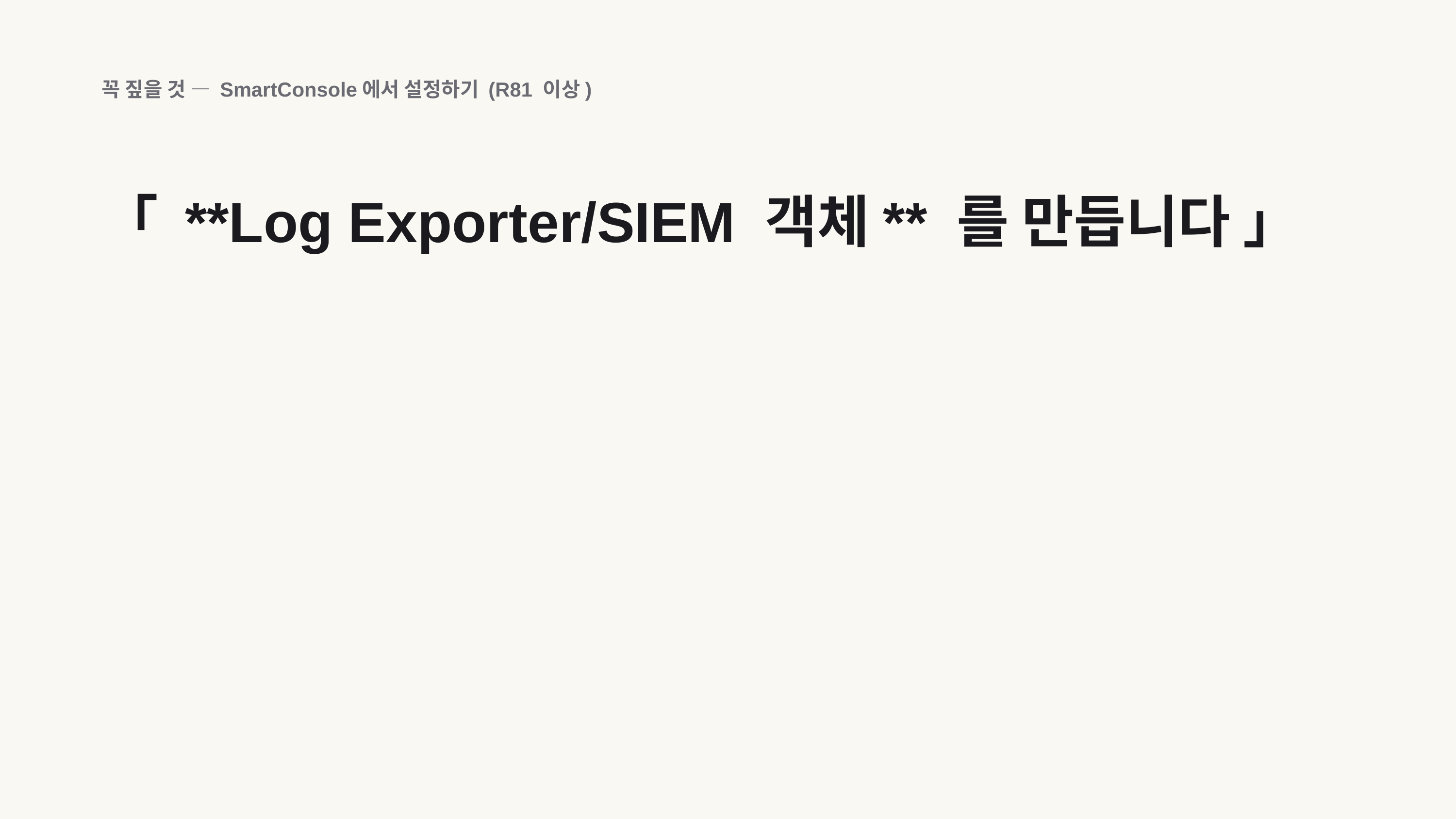

꼭 짚을 것 — SmartConsole에서 설정하기 (R81 이상)
「 **Log Exporter/SIEM 객체** 를 만듭니다 」